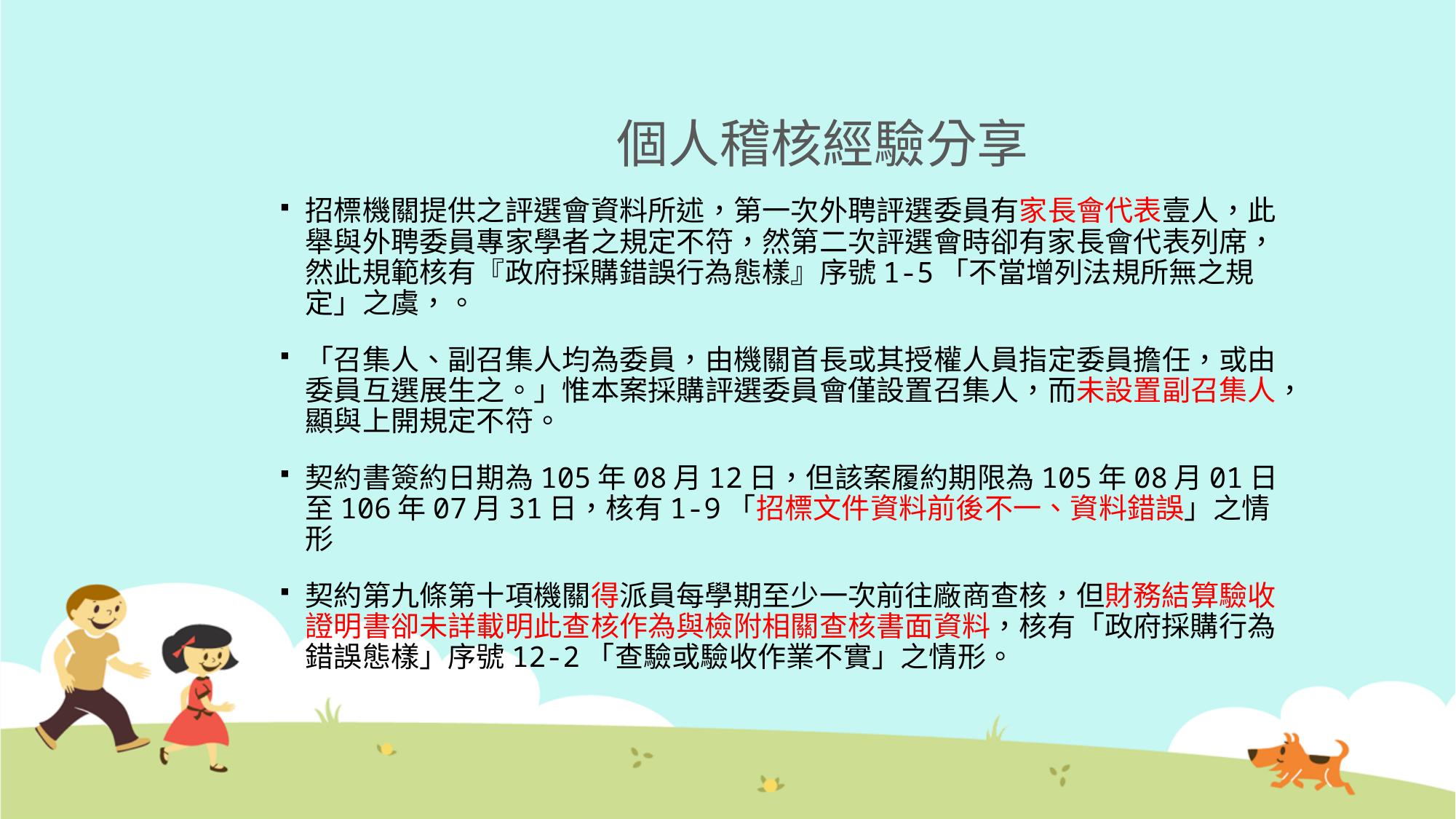

# 個人稽核經驗分享
招標機關提供之評選會資料所述，第一次外聘評選委員有家長會代表壹人，此舉與外聘委員專家學者之規定不符，然第二次評選會時卻有家長會代表列席，然此規範核有『政府採購錯誤行為態樣』序號1-5「不當增列法規所無之規定」之虞，。
「召集人、副召集人均為委員，由機關首長或其授權人員指定委員擔任，或由委員互選展生之。」惟本案採購評選委員會僅設置召集人，而未設置副召集人，顯與上開規定不符。
契約書簽約日期為105年08月12日，但該案履約期限為105年08月01日至106年07月31日，核有1-9「招標文件資料前後不一、資料錯誤」之情形
契約第九條第十項機關得派員每學期至少一次前往廠商查核，但財務結算驗收證明書卻未詳載明此查核作為與檢附相關查核書面資料，核有「政府採購行為錯誤態樣」序號12-2「查驗或驗收作業不實」之情形。